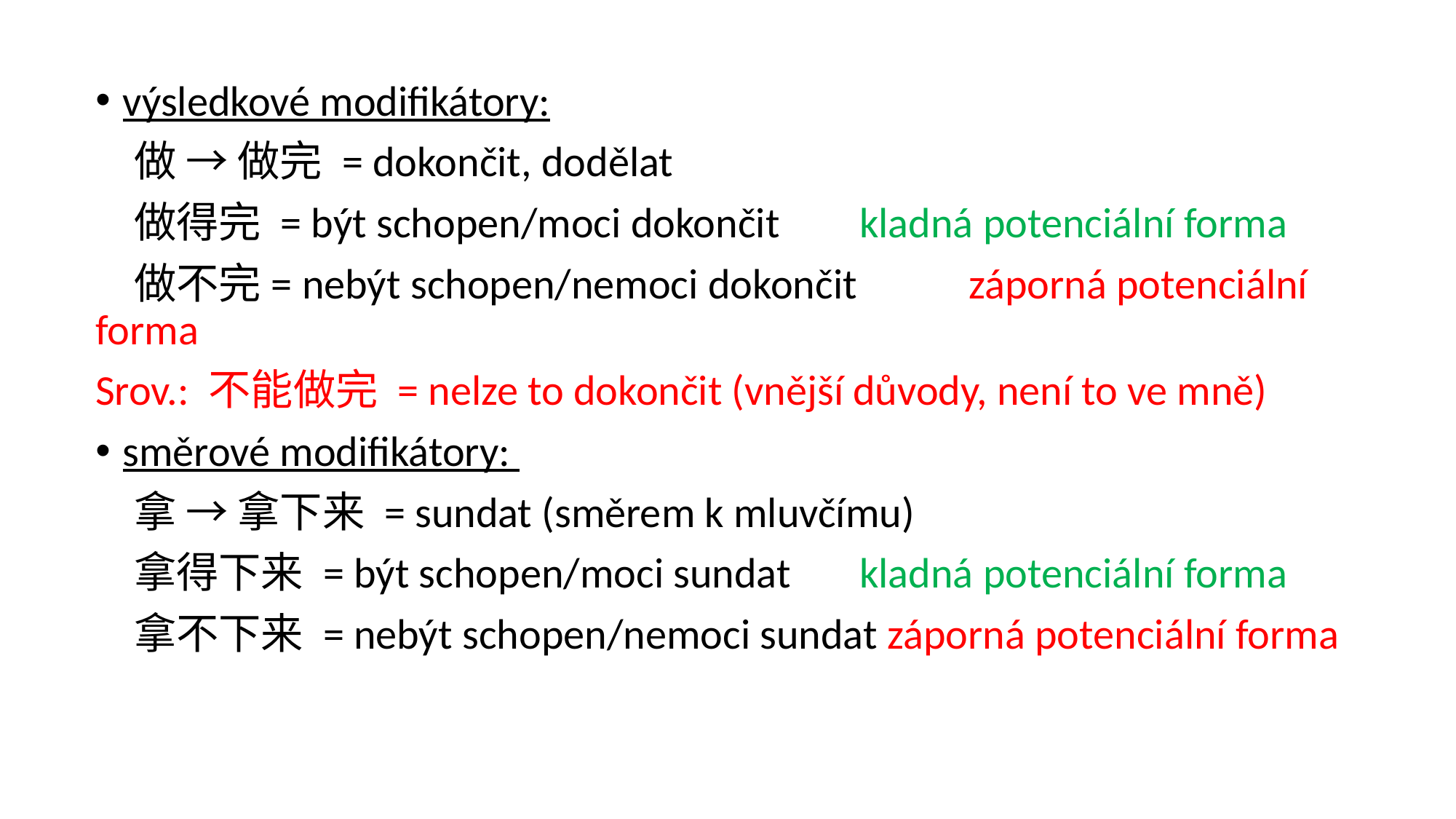

výsledkové modifikátory:
   做 → 做完 = dokončit, dodělat
   做得完 = být schopen/moci dokončit 	kladná potenciální forma
   做不完= nebýt schopen/nemoci dokončit 	záporná potenciální forma
Srov.: 不能做完 = nelze to dokončit (vnější důvody, není to ve mně)
směrové modifikátory:
   拿 → 拿下来 = sundat (směrem k mluvčímu)
   拿得下来 = být schopen/moci sundat 	kladná potenciální forma
   拿不下来 = nebýt schopen/nemoci sundat záporná potenciální forma